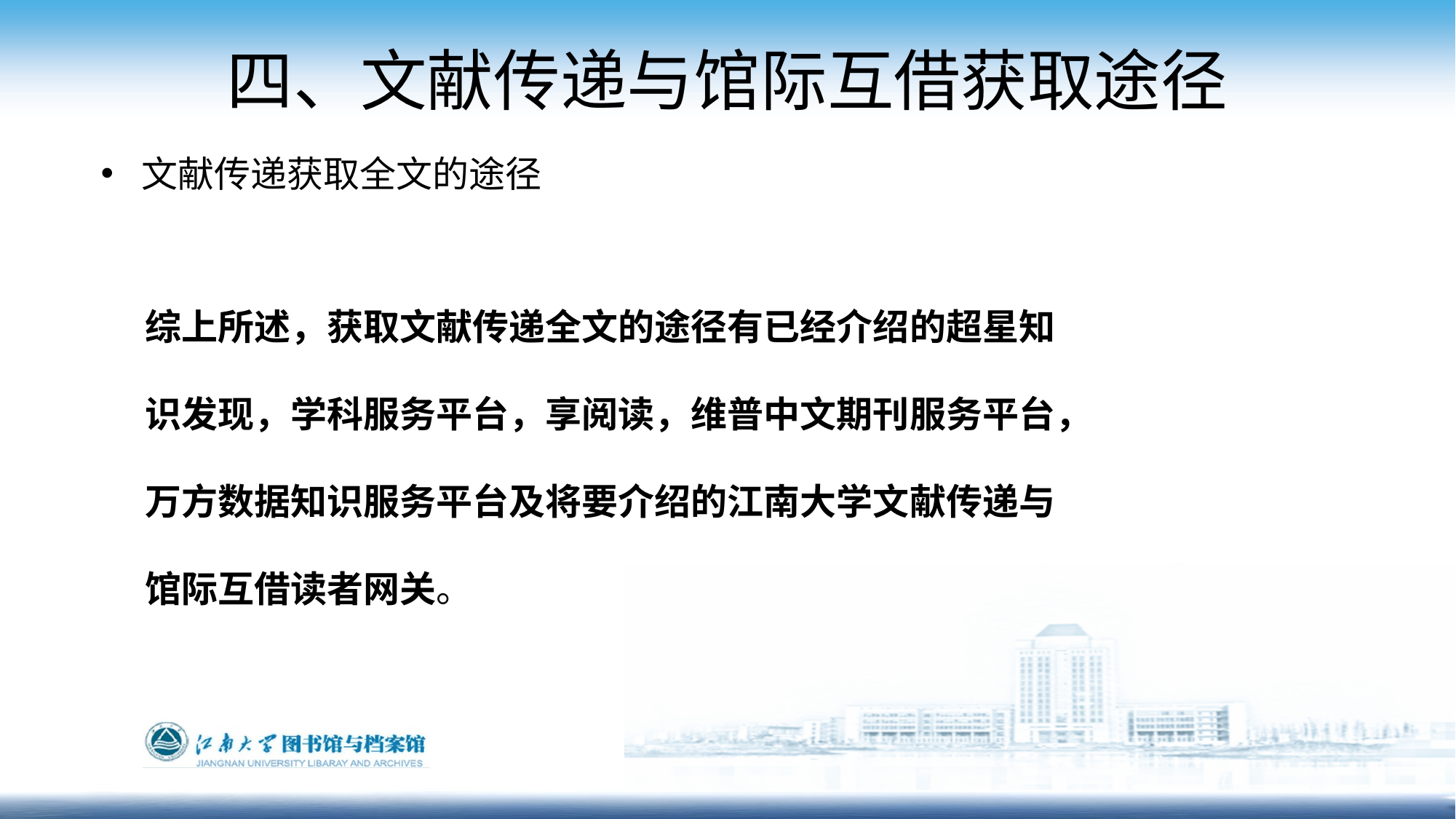

# 四、文献传递与馆际互借获取途径
文献传递获取全文的途径
综上所述，获取文献传递全文的途径有已经介绍的超星知识发现，学科服务平台，享阅读，维普中文期刊服务平台，万方数据知识服务平台及将要介绍的江南大学文献传递与馆际互借读者网关。